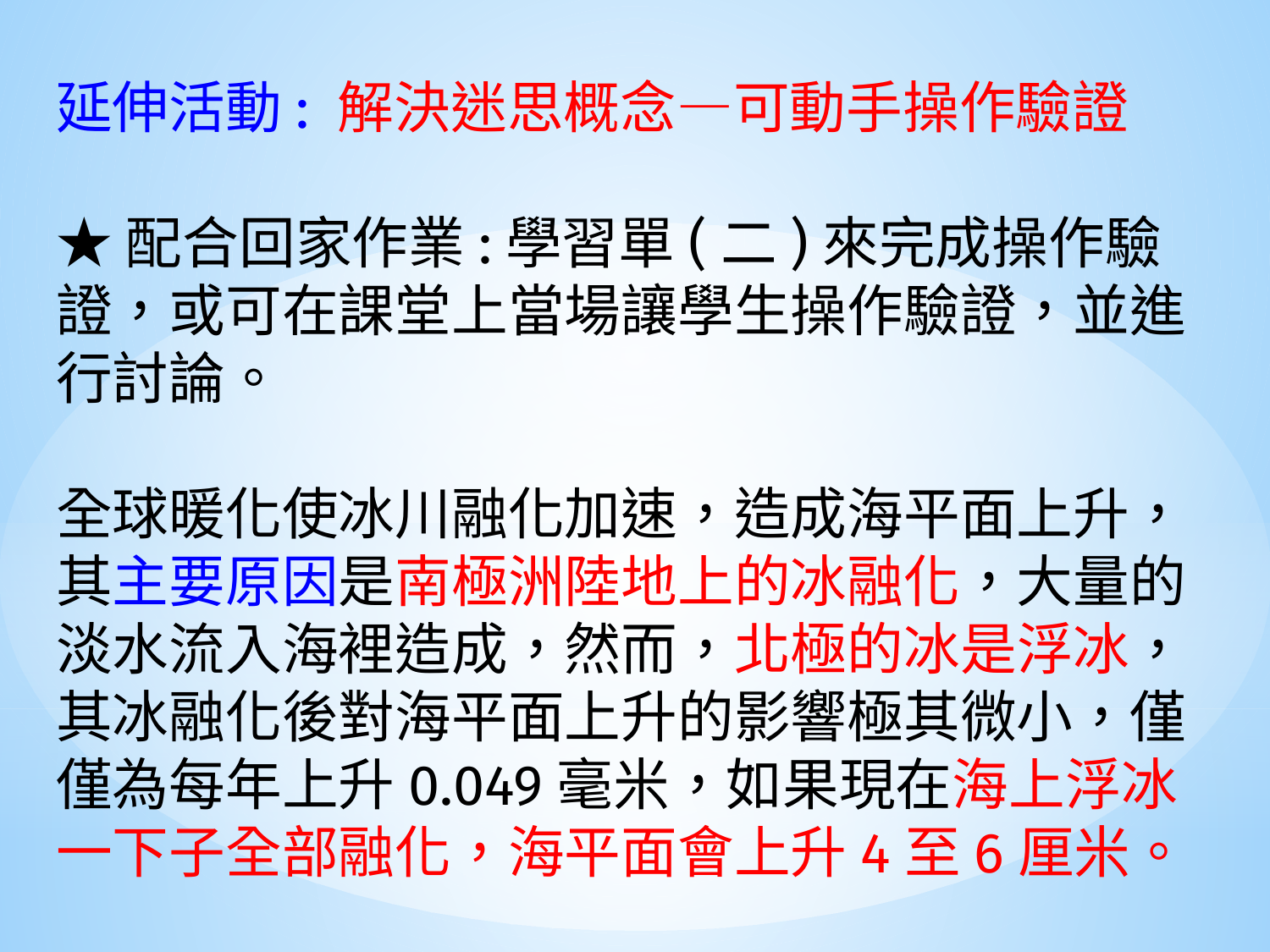

延伸活動: 解決迷思概念—可動手操作驗證

★配合回家作業:學習單(二)來完成操作驗證，或可在課堂上當場讓學生操作驗證，並進行討論。

全球暖化使冰川融化加速，造成海平面上升，其主要原因是南極洲陸地上的冰融化，大量的淡水流入海裡造成，然而，北極的冰是浮冰，其冰融化後對海平面上升的影響極其微小，僅僅為每年上升0.049毫米，如果現在海上浮冰一下子全部融化，海平面會上升4至6厘米。